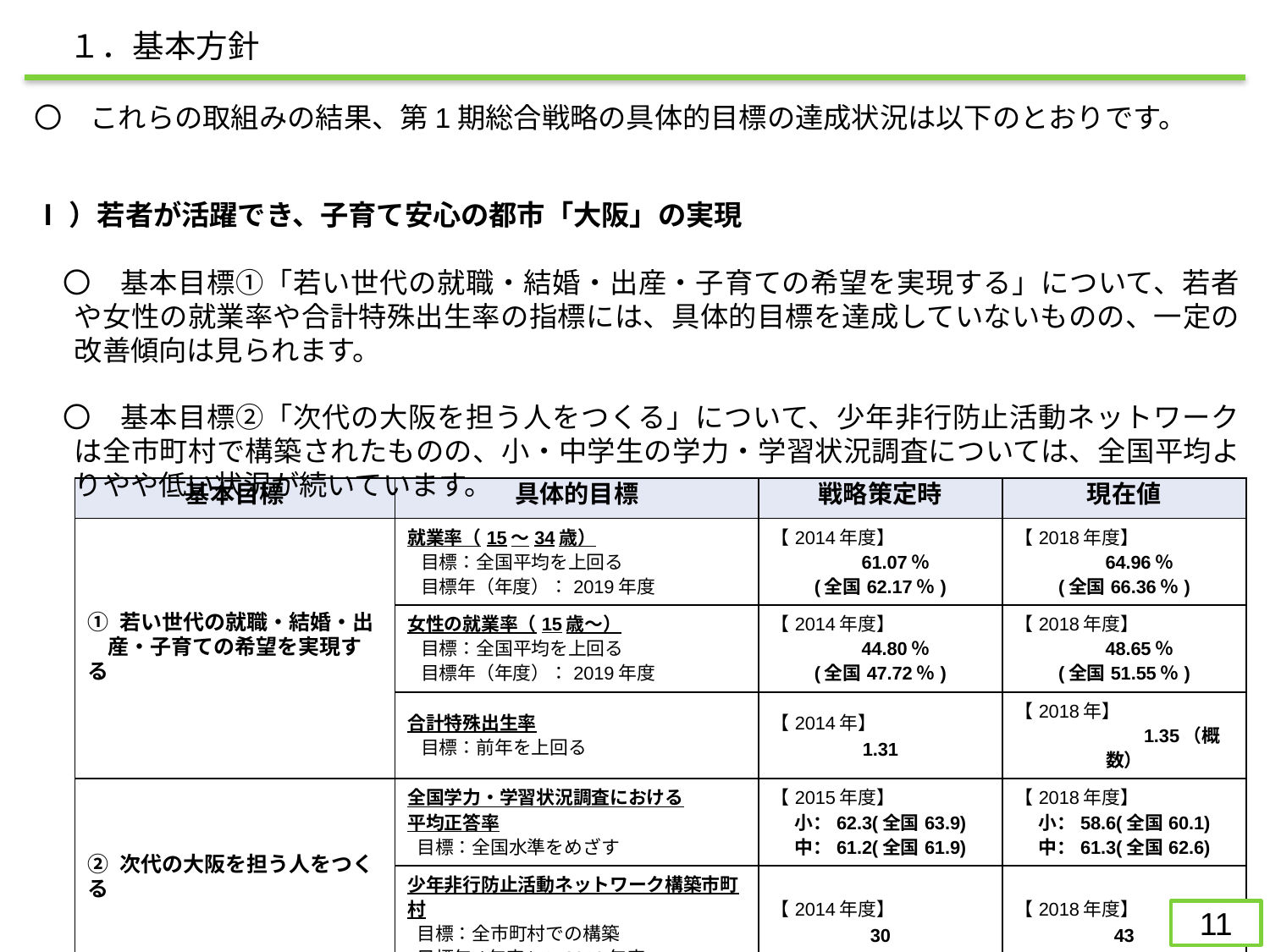

１．基本方針
〇　これらの取組みの結果、第1期総合戦略の具体的目標の達成状況は以下のとおりです。

Ⅰ）若者が活躍でき、子育て安心の都市「大阪」の実現

　〇　基本目標①「若い世代の就職・結婚・出産・子育ての希望を実現する」について、若者や女性の就業率や合計特殊出生率の指標には、具体的目標を達成していないものの、一定の改善傾向は見られます。

　〇　基本目標②「次代の大阪を担う人をつくる」について、少年非行防止活動ネットワークは全市町村で構築されたものの、小・中学生の学力・学習状況調査については、全国平均よりやや低い状況が続いています。
| 基本目標 | 具体的目標 | 戦略策定時 | 現在値 |
| --- | --- | --- | --- |
| ① 若い世代の就職・結婚・出 産・子育ての希望を実現する | 就業率（15～34歳） 目標：全国平均を上回る 目標年（年度）：2019年度 | 【2014年度】 61.07％ (全国62.17％) | 【2018年度】 64.96％ (全国66.36％) |
|  | 女性の就業率（15歳～） 目標：全国平均を上回る 目標年（年度）：2019年度 | 【2014年度】 44.80％ (全国47.72％) | 【2018年度】 48.65％ (全国51.55％) |
|  | 合計特殊出生率 目標：前年を上回る | 【2014年】 1.31 | 【2018年】 　　　　　　1.35（概数） |
| ② 次代の大阪を担う人をつくる | 全国学力・学習状況調査における 平均正答率 目標：全国水準をめざす | 【2015年度】 小：62.3(全国63.9) 中：61.2(全国61.9) | 【2018年度】 小：58.6(全国60.1) 中：61.3(全国62.6) |
|  | 少年非行防止活動ネットワーク構築市町村 目標：全市町村での構築 目標年(年度)：2019年度 | 【2014年度】 30 | 【2018年度】 43 |
11